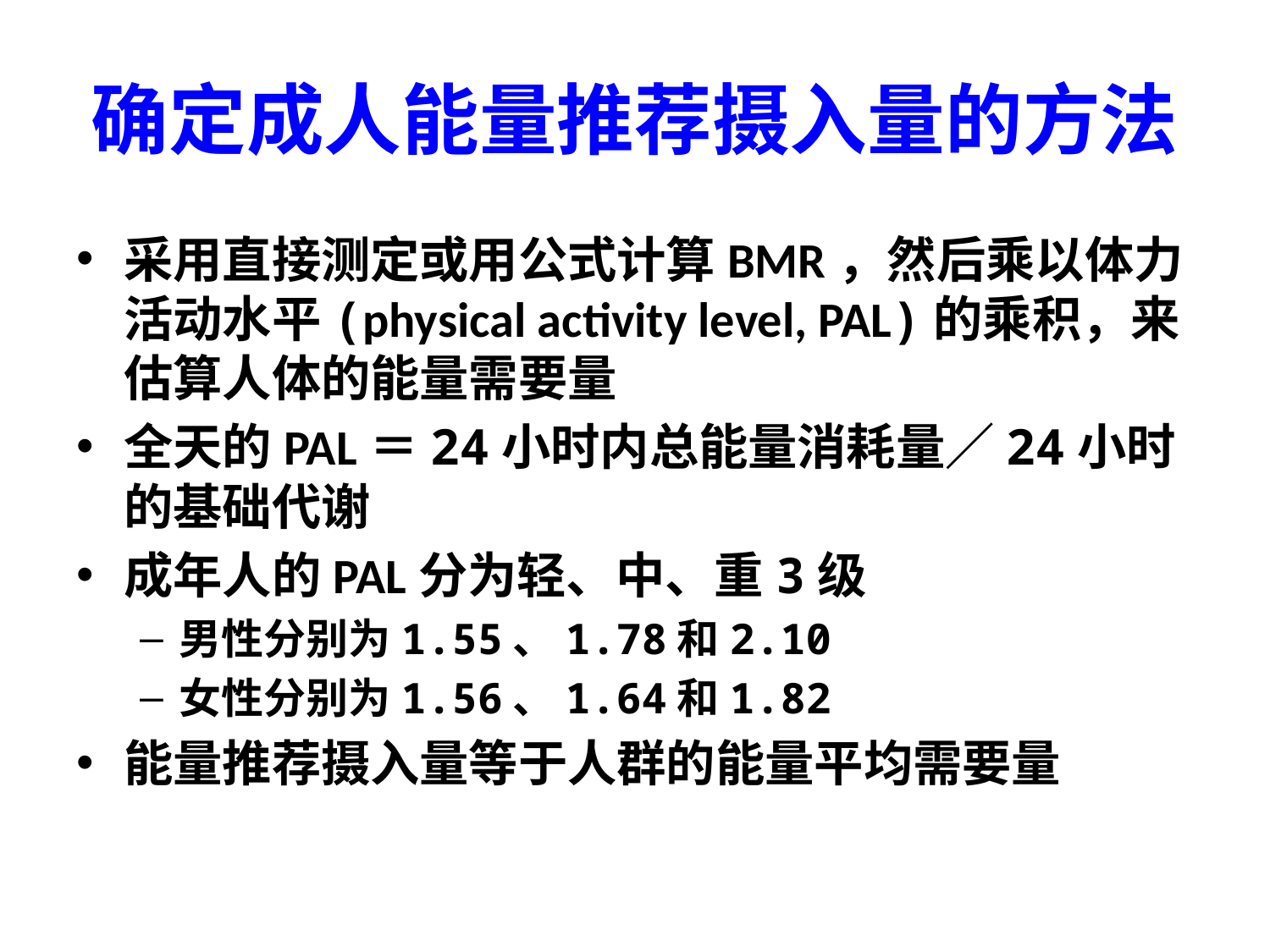

# 确定成人能量推荐摄入量的方法
采用直接测定或用公式计算BMR，然后乘以体力活动水平(physical activity level, PAL)的乘积，来估算人体的能量需要量
全天的PAL＝24小时内总能量消耗量／24小时的基础代谢
成年人的PAL分为轻、中、重3级
男性分别为1.55、1.78和2.10
女性分别为1.56、1.64和1.82
能量推荐摄入量等于人群的能量平均需要量